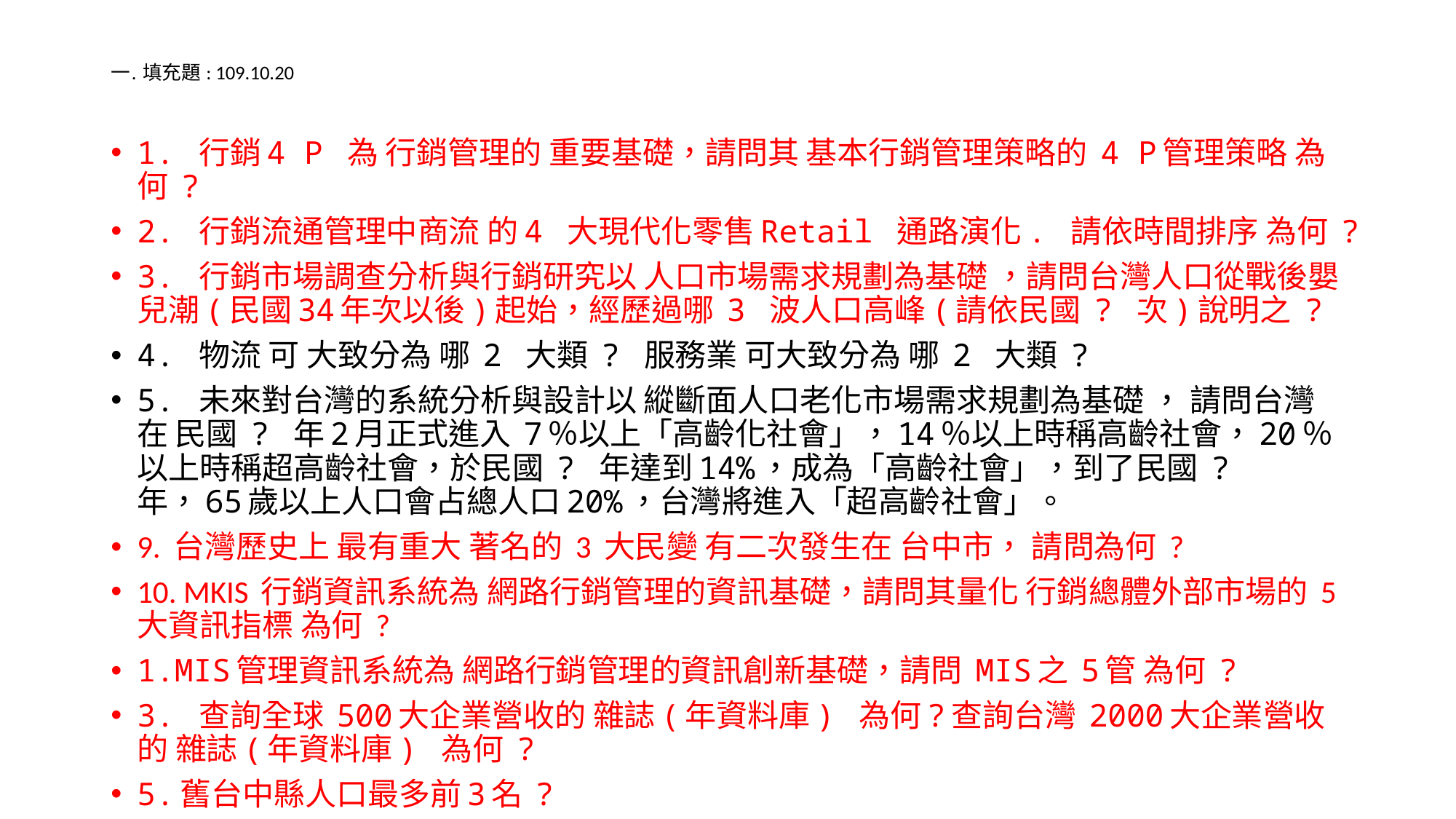

# 一.	填充題 : 109.10.20
1. 行銷4 P 為 行銷管理的 重要基礎，請問其 基本行銷管理策略的 4 P管理策略 為何 ?
2. 行銷流通管理中商流 的4 大現代化零售Retail 通路演化. 請依時間排序 為何 ?
3. 行銷市場調查分析與行銷研究以 人口市場需求規劃為基礎 ，請問台灣人口從戰後嬰兒潮(民國34年次以後)起始，經歷過哪 3 波人口高峰(請依民國 ? 次)說明之 ?
4. 物流 可 大致分為 哪 2 大類 ? 服務業 可大致分為 哪 2 大類 ?
5. 未來對台灣的系統分析與設計以 縱斷面人口老化市場需求規劃為基礎 ， 請問台灣在 民國 ? 年2月正式進入 7％以上「高齡化社會」，14％以上時稱高齡社會，20％以上時稱超高齡社會，於民國 ? 年達到14%，成為「高齡社會」，到了民國 ? 年，65歲以上人口會占總人口20%，台灣將進入「超高齡社會」。
9. 台灣歷史上 最有重大 著名的 3 大民變 有二次發生在 台中市， 請問為何 ?
10. MKIS 行銷資訊系統為 網路行銷管理的資訊基礎，請問其量化 行銷總體外部市場的 5 大資訊指標 為何 ?
1.MIS管理資訊系統為 網路行銷管理的資訊創新基礎，請問 MIS之 5管 為何 ?
3. 查詢全球 500大企業營收的 雜誌(年資料庫) 為何?查詢台灣 2000大企業營收的 雜誌(年資料庫) 為何 ?
5.舊台中縣人口最多前3名 ?